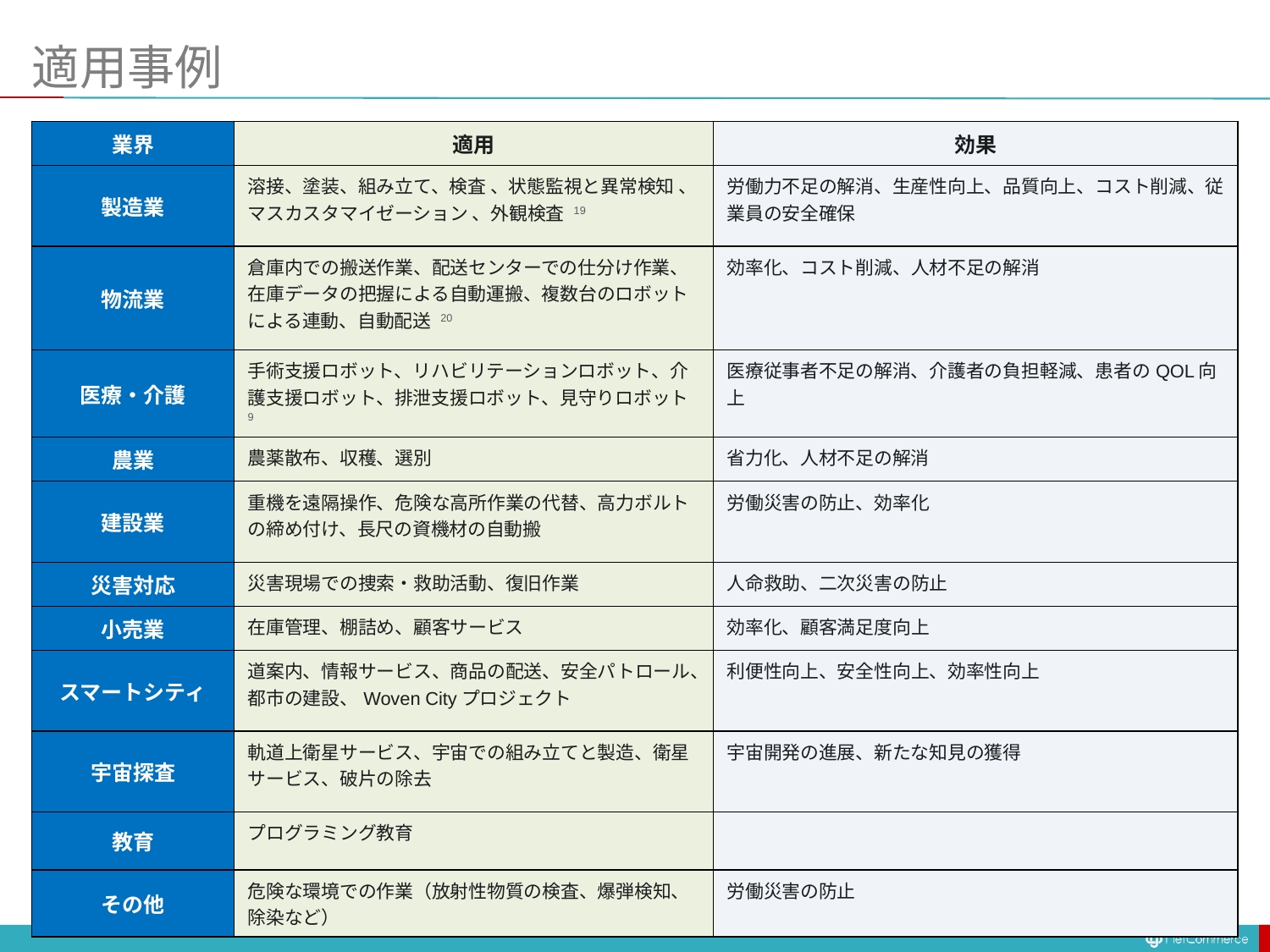

# 適用事例
| 業界 | 適用 | 効果 |
| --- | --- | --- |
| 製造業 | 溶接、塗装、組み立て、検査 、状態監視と異常検知 、マスカスタマイゼーション 、外観検査 19 | 労働力不足の解消、生産性向上、品質向上、コスト削減、従業員の安全確保 |
| 物流業 | 倉庫内での搬送作業、配送センターでの仕分け作業、在庫データの把握による自動運搬、複数台のロボットによる連動、自動配送 20 | 効率化、コスト削減、人材不足の解消 |
| 医療・介護 | 手術支援ロボット、リハビリテーションロボット、介護支援ロボット、排泄支援ロボット、見守りロボット 9 | 医療従事者不足の解消、介護者の負担軽減、患者のQOL向上 |
| 農業 | 農薬散布、収穫、選別 | 省力化、人材不足の解消 |
| 建設業 | 重機を遠隔操作、危険な高所作業の代替、高力ボルトの締め付け、長尺の資機材の自動搬 | 労働災害の防止、効率化 |
| 災害対応 | 災害現場での捜索・救助活動、復旧作業 | 人命救助、二次災害の防止 |
| 小売業 | 在庫管理、棚詰め、顧客サービス | 効率化、顧客満足度向上 |
| スマートシティ | 道案内、情報サービス、商品の配送、安全パトロール、都市の建設、Woven Cityプロジェクト | 利便性向上、安全性向上、効率性向上 |
| 宇宙探査 | 軌道上衛星サービス、宇宙での組み立てと製造、衛星サービス、破片の除去 | 宇宙開発の進展、新たな知見の獲得 |
| 教育 | プログラミング教育 |  |
| その他 | 危険な環境での作業（放射性物質の検査、爆弾検知、除染など） | 労働災害の防止 |